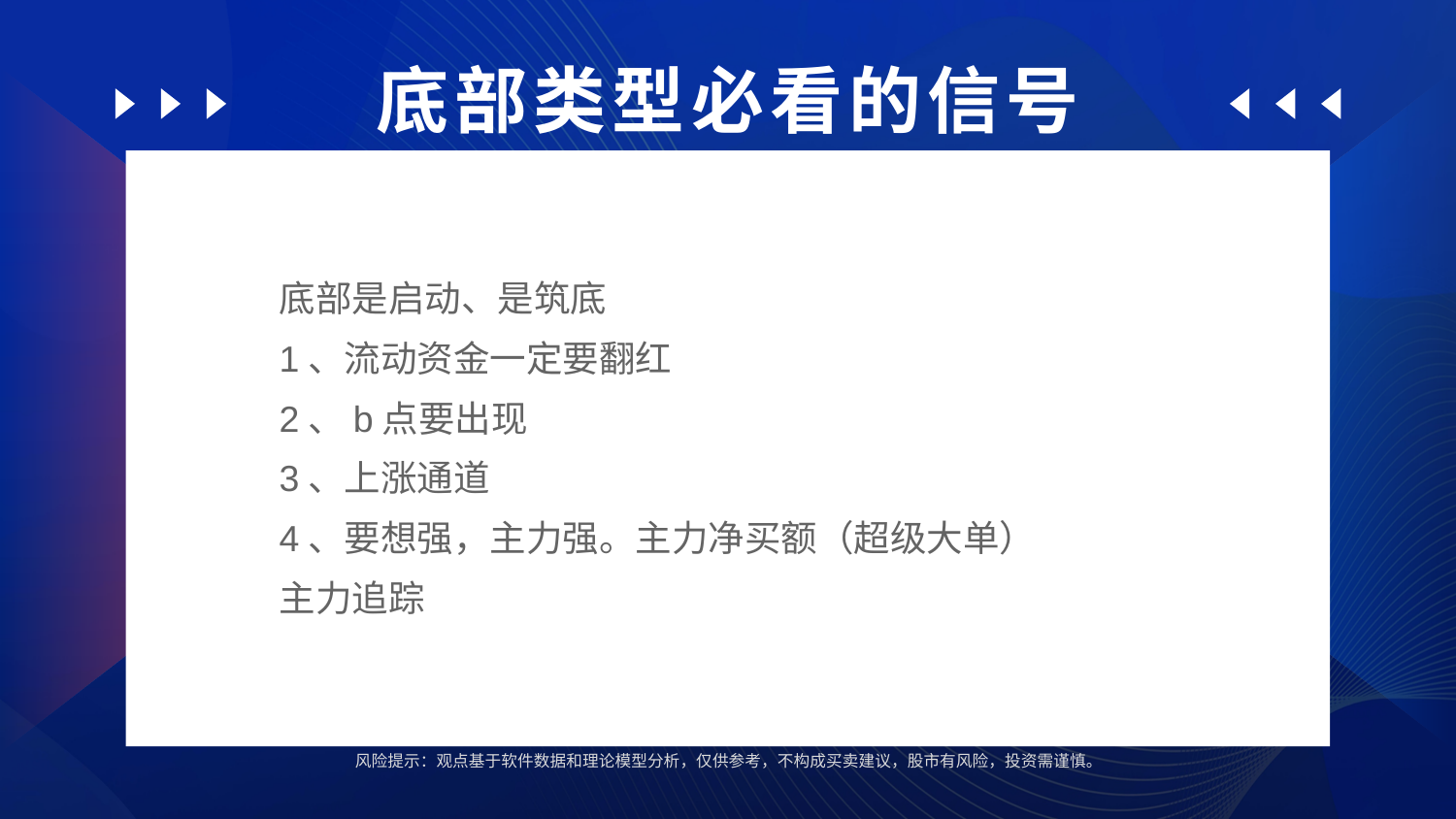

底部类型必看的信号

底部是启动、是筑底
1、流动资金一定要翻红
2、b点要出现
3、上涨通道
4、要想强，主力强。主力净买额（超级大单）
主力追踪